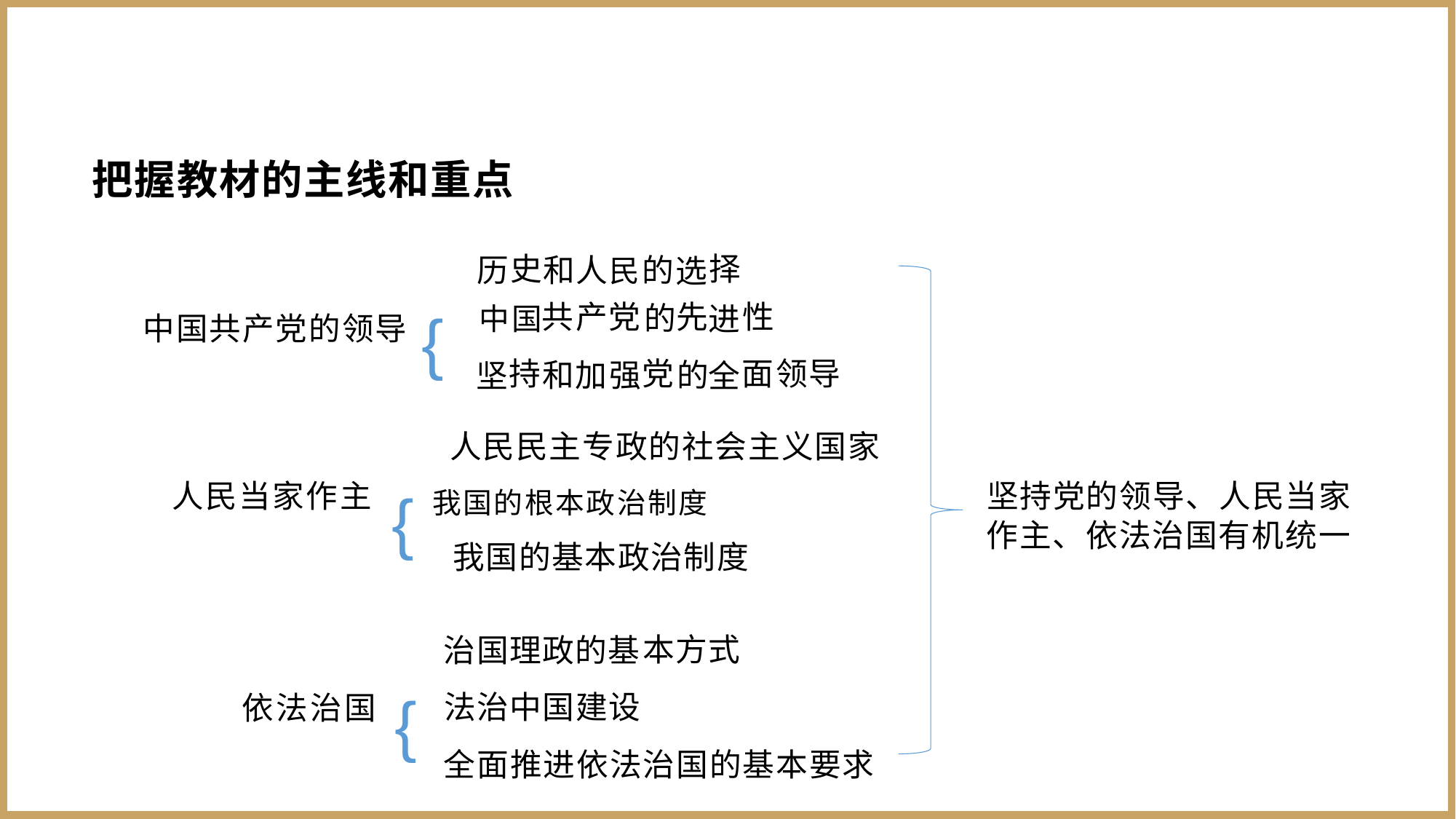

把握教材的主线和重点

中国共产党的领导{

人民当家作主 {我国的根本政治制度

依法治国 {

历

史

和

人

民

的

选

择

中

国

共

产

党

的

先

进

性

坚

持

和

加

强

党

的

全

面

领导

人民民主专政的社会主义国家

我国的基本政治制度

坚持党的领导、人民当家 作主、依法治国有机统一

治国理政的基

本方式

法治中国建设

全面推进依法治国的基本要求